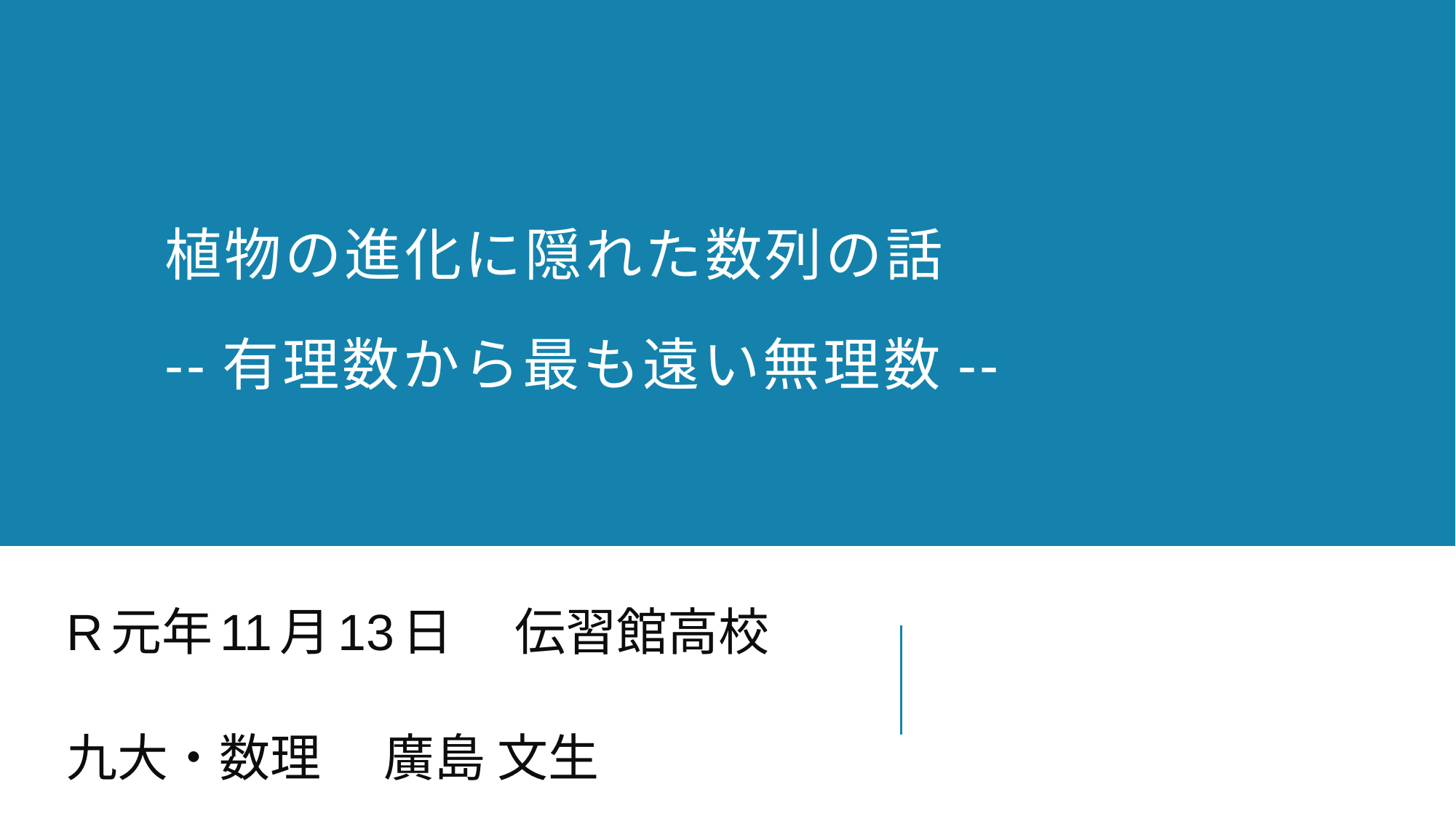

# 植物の進化に隠れた数列の話 --有理数から最も遠い無理数--

R元年11月13日 　伝習館高校

九大・数理 　廣島 文生